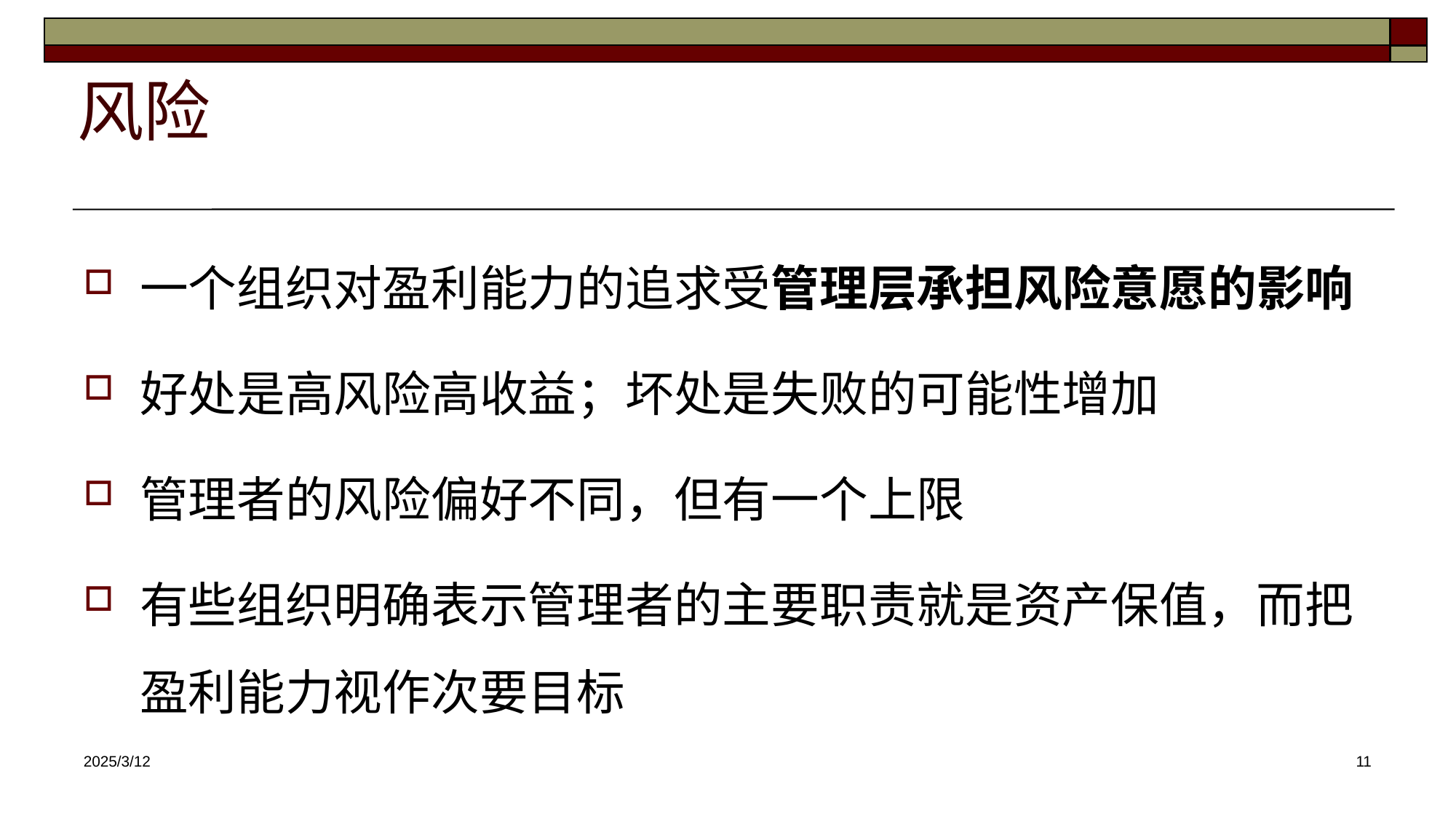

# 风险
一个组织对盈利能力的追求受管理层承担风险意愿的影响
好处是高风险高收益；坏处是失败的可能性增加
管理者的风险偏好不同，但有一个上限
有些组织明确表示管理者的主要职责就是资产保值，而把盈利能力视作次要目标

2025/3/12
11